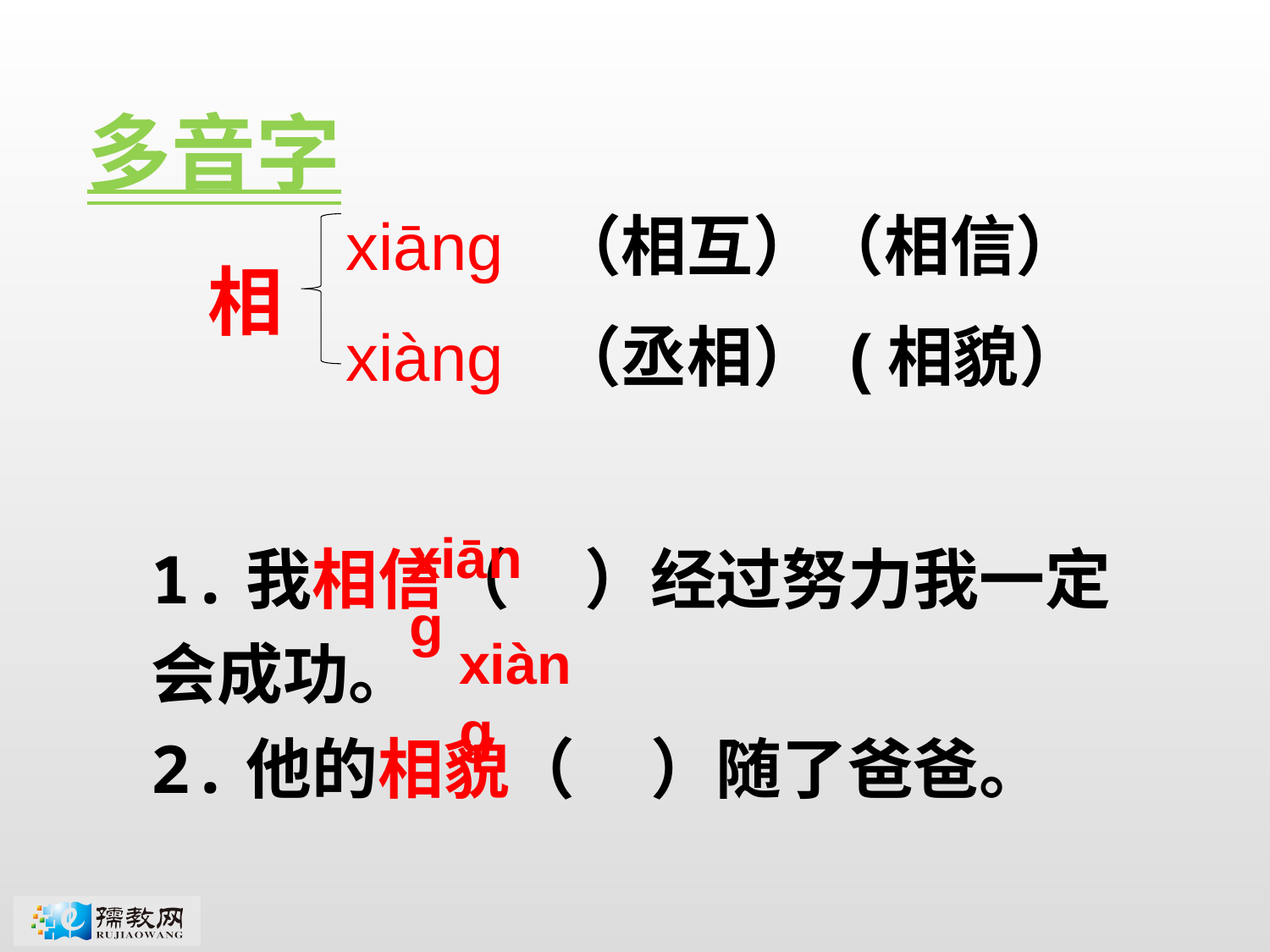

多音字
   xiānɡ  （相互）（相信）
   xiànɡ  （丞相） (相貌）

相
1.我相信（     ）经过努力我一定会成功。
2.他的相貌（     ）随了爸爸。
xiānɡ
xiànɡ